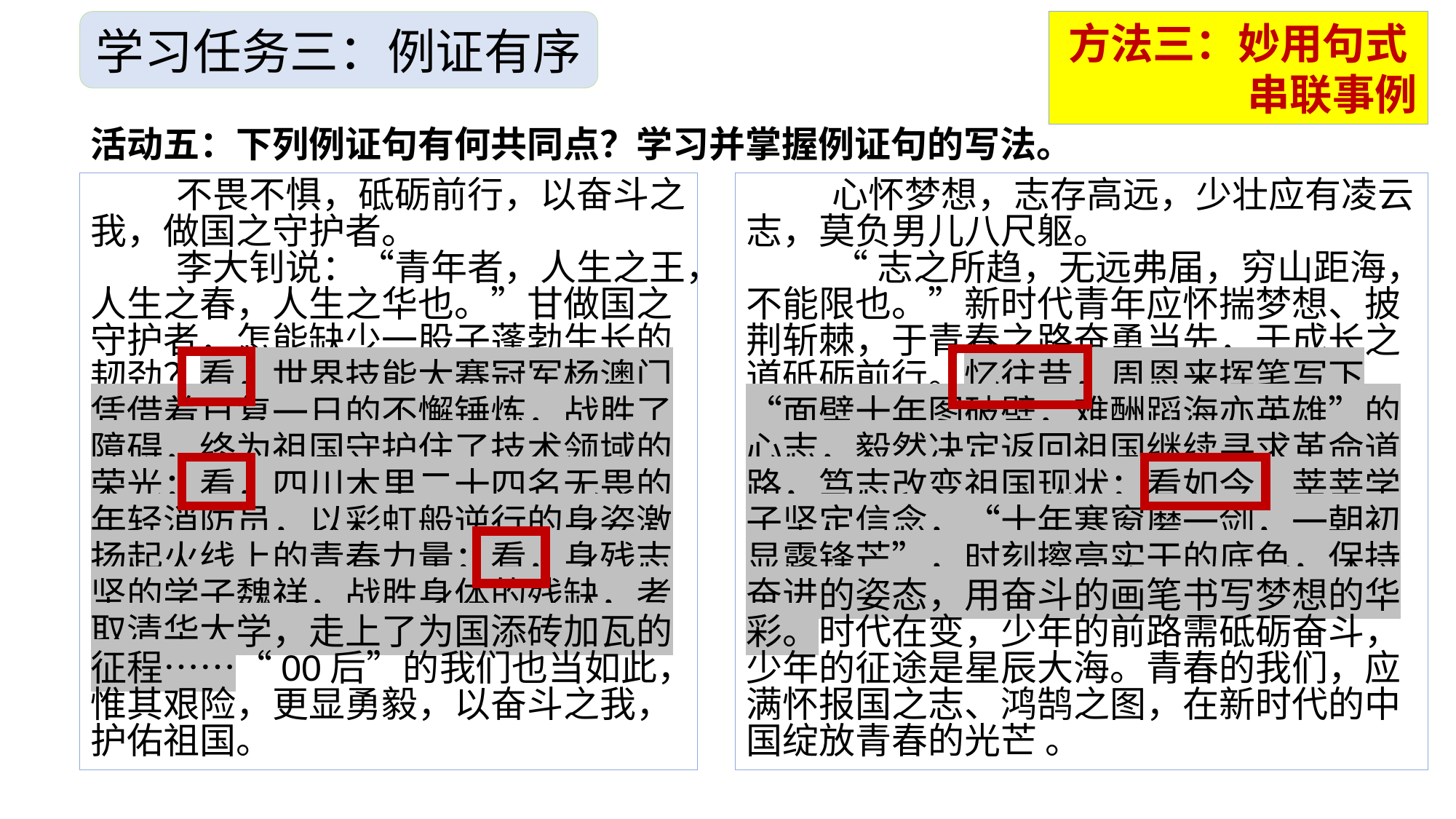

学习任务三：例证有序
方法三：妙用句式       串联事例
活动五：下列例证句有何共同点？学习并掌握例证句的写法。

不畏不惧，砥砺前行，以奋斗之我，做国之守护者。
李大钊说：“青年者，人生之王，人生之春，人生之华也。”甘做国之守护者，怎能缺少一股子蓬勃生长的韧劲？看，世界技能大赛冠军杨澳门凭借着日复一日的不懈锤炼，战胜了障碍，终为祖国守护住了技术领域的荣光；看，四川木里二十四名无畏的年轻消防员，以彩虹般逆行的身姿激扬起火线上的青春力量；看，身残志坚的学子魏祥，战胜身体的残缺，考取清华大学，走上了为国添砖加瓦的征程……“00后”的我们也当如此，惟其艰险，更显勇毅，以奋斗之我，护佑祖国。
心怀梦想，志存高远，少壮应有凌云志，莫负男儿八尺躯。
“志之所趋，无远弗届，穷山距海，不能限也。”新时代青年应怀揣梦想、披荆斩棘，于青春之路奋勇当先，于成长之道砥砺前行。忆往昔，周恩来挥笔写下“面壁十年图破壁，难酬蹈海亦英雄”的心志，毅然决定返回祖国继续寻求革命道路，笃志改变祖国现状；看如今，莘莘学子坚定信念，“十年寒窗磨一剑，一朝初显露锋芒”，时刻擦亮实干的底色，保持奋进的姿态，用奋斗的画笔书写梦想的华彩。时代在变，少年的前路需砥砺奋斗，少年的征途是星辰大海。青春的我们，应满怀报国之志、鸿鹄之图，在新时代的中国绽放青春的光芒 。